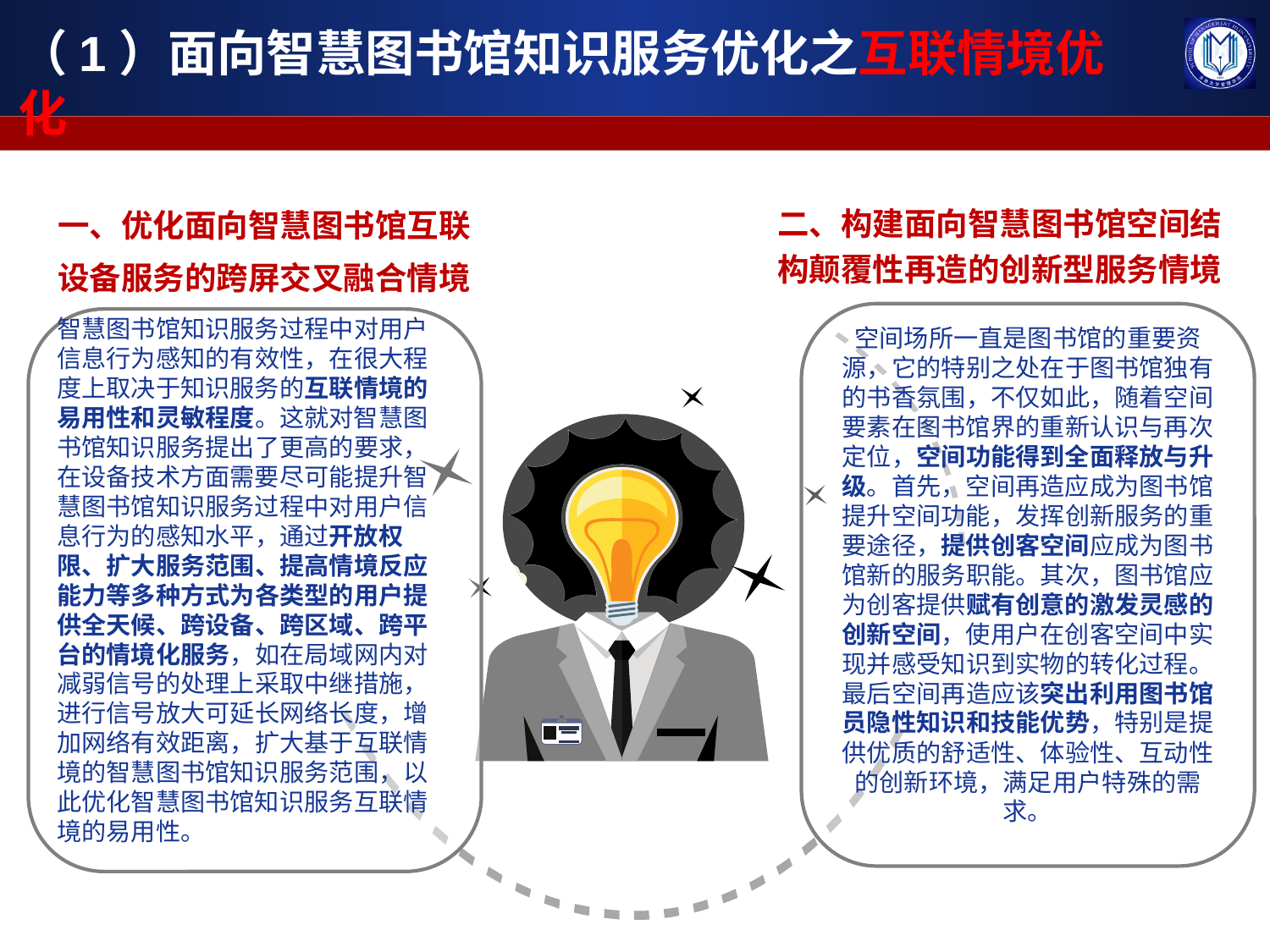

（1）面向智慧图书馆知识服务优化之互联情境优化
二、构建面向智慧图书馆空间结构颠覆性再造的创新型服务情境
一、优化面向智慧图书馆互联
设备服务的跨屏交叉融合情境
课程主要内容

空间场所一直是图书馆的重要资源，它的特别之处在于图书馆独有的书香氛围，不仅如此，随着空间要素在图书馆界的重新认识与再次定位，空间功能得到全面释放与升级。首先，空间再造应成为图书馆提升空间功能，发挥创新服务的重要途径，提供创客空间应成为图书馆新的服务职能。其次，图书馆应为创客提供赋有创意的激发灵感的创新空间，使用户在创客空间中实现并感受知识到实物的转化过程。最后空间再造应该突出利用图书馆员隐性知识和技能优势，特别是提供优质的舒适性、体验性、互动性的创新环境，满足用户特殊的需求。

智慧图书馆知识服务过程中对用户信息行为感知的有效性，在很大程度上取决于知识服务的互联情境的易用性和灵敏程度。这就对智慧图书馆知识服务提出了更高的要求，在设备技术方面需要尽可能提升智慧图书馆知识服务过程中对用户信息行为的感知水平，通过开放权限、扩大服务范围、提高情境反应能力等多种方式为各类型的用户提供全天候、跨设备、跨区域、跨平台的情境化服务，如在局域网内对减弱信号的处理上采取中继措施，进行信号放大可延长网络长度，增加网络有效距离，扩大基于互联情境的智慧图书馆知识服务范围，以此优化智慧图书馆知识服务互联情境的易用性。